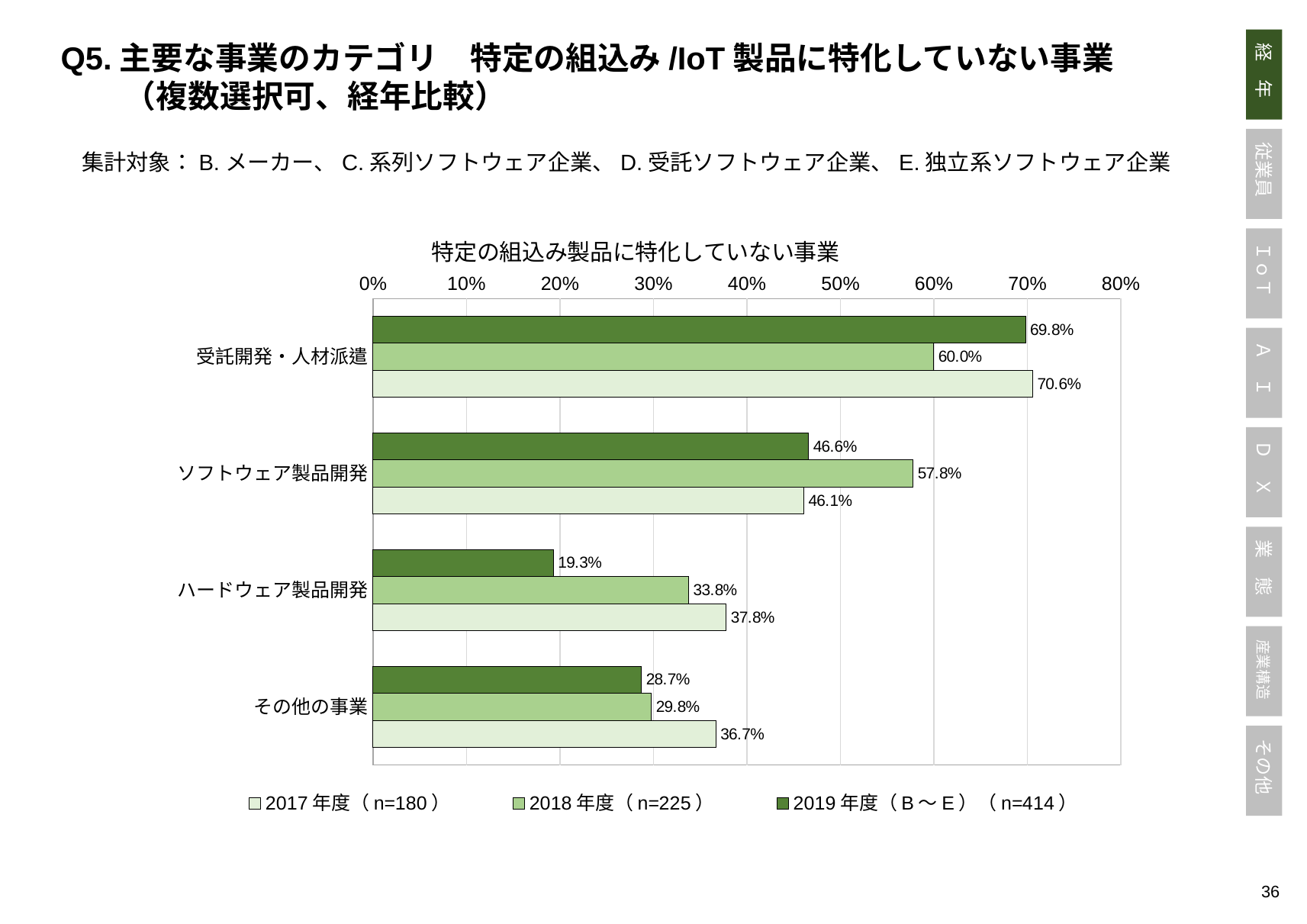

Q5.主要な事業のカテゴリ　特定の組込み/IoT製品に特化していない事業
　　（複数選択可、経年比較）
集計対象：B.メーカー、C.系列ソフトウェア企業、D.受託ソフトウェア企業、E.独立系ソフトウェア企業

### Chart: 特定の組込み製品に特化していない事業

| Category | 2019年度（B～E）（n=414） | 2018年度（n=225） | 2017年度（n=180） |
|---|---|---|---|
| 受託開発・人材派遣 | 0.6980676328502415 | 0.6 | 0.706 |
| ソフトウェア製品開発 | 0.46618357487922707 | 0.578 | 0.461 |
| ハードウェア製品開発 | 0.1932367149758454 | 0.338 | 0.378 |
| その他の事業 | 0.28743961352657005 | 0.298 | 0.367 |
36